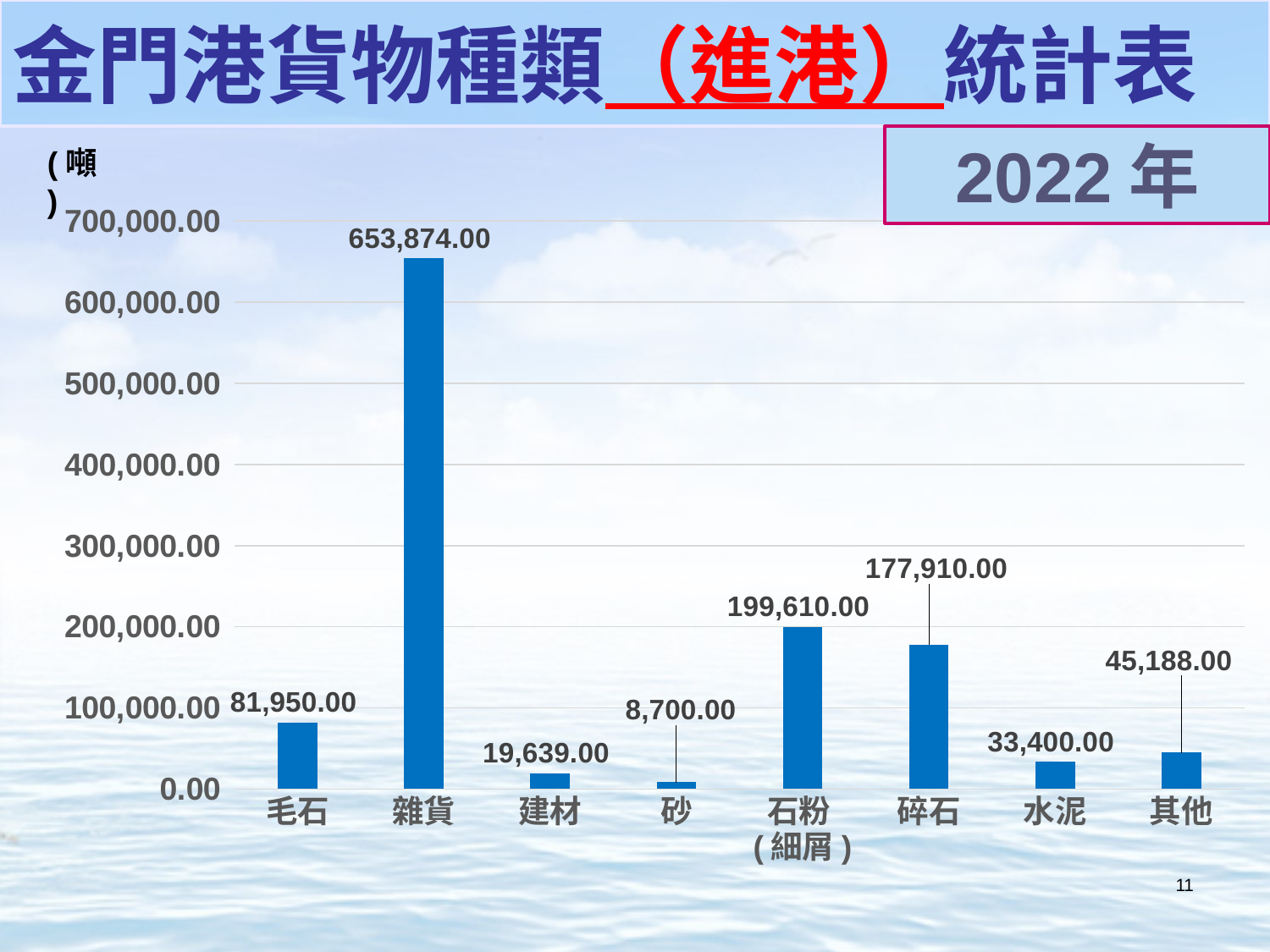

金門港貨物種類（進港）統計表

### Chart

| Category |  |
|---|---|
| 毛石 | 81950.0 |
| 雜貨 | 653874.0 |
| 建材 | 19639.0 |
| 砂 | 8700.0 |
| 石粉(細屑) | 199610.0 |
| 碎石 | 177910.0 |
| 水泥 | 33400.0 |
| 其他 | 45188.0 |
2022年
(噸)
11